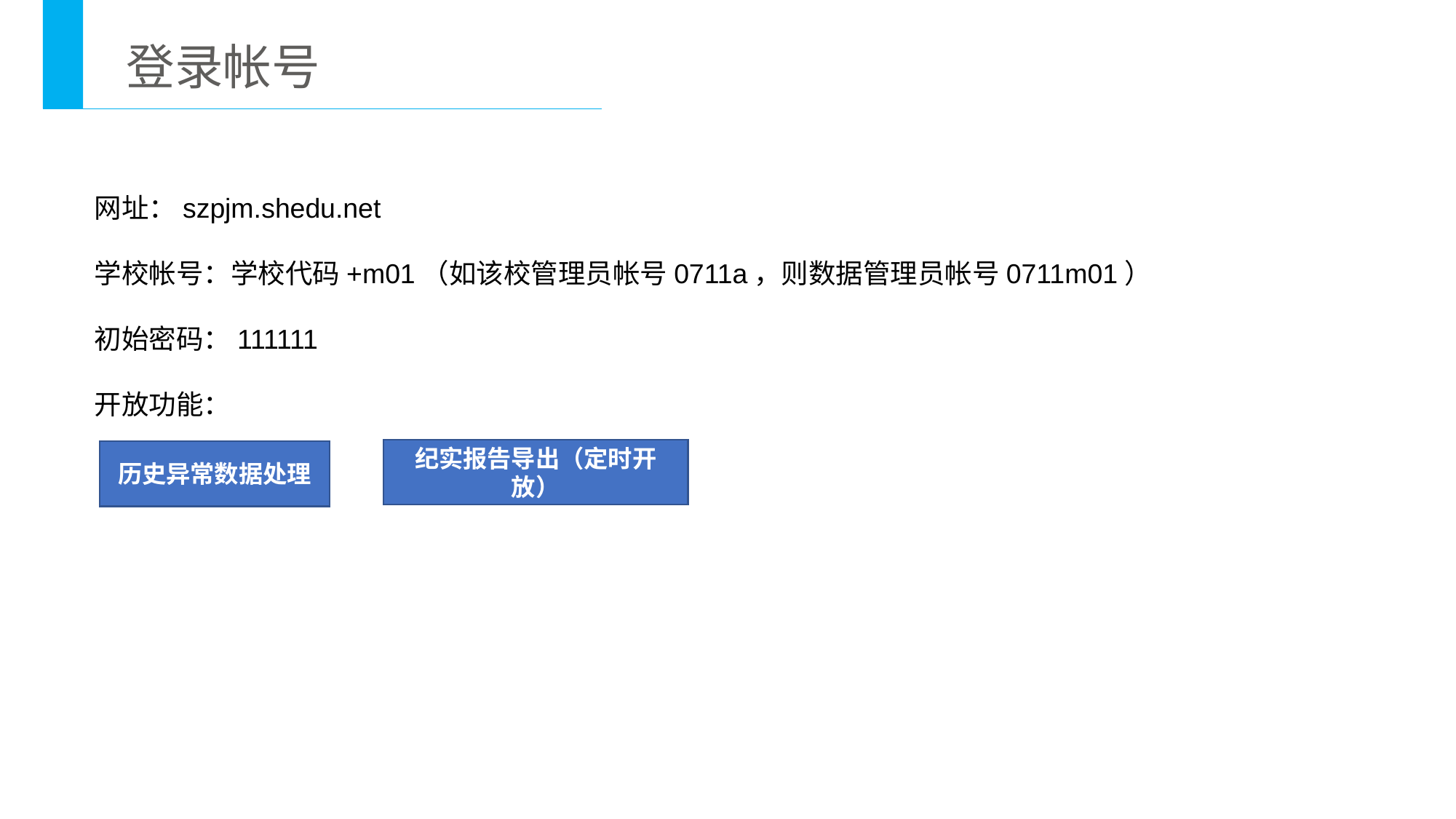

登录帐号
网址：szpjm.shedu.net

学校帐号：学校代码+m01（如该校管理员帐号0711a，则数据管理员帐号0711m01）

初始密码：111111

开放功能：

纪实报告导出（定时开放）
历史异常数据处理